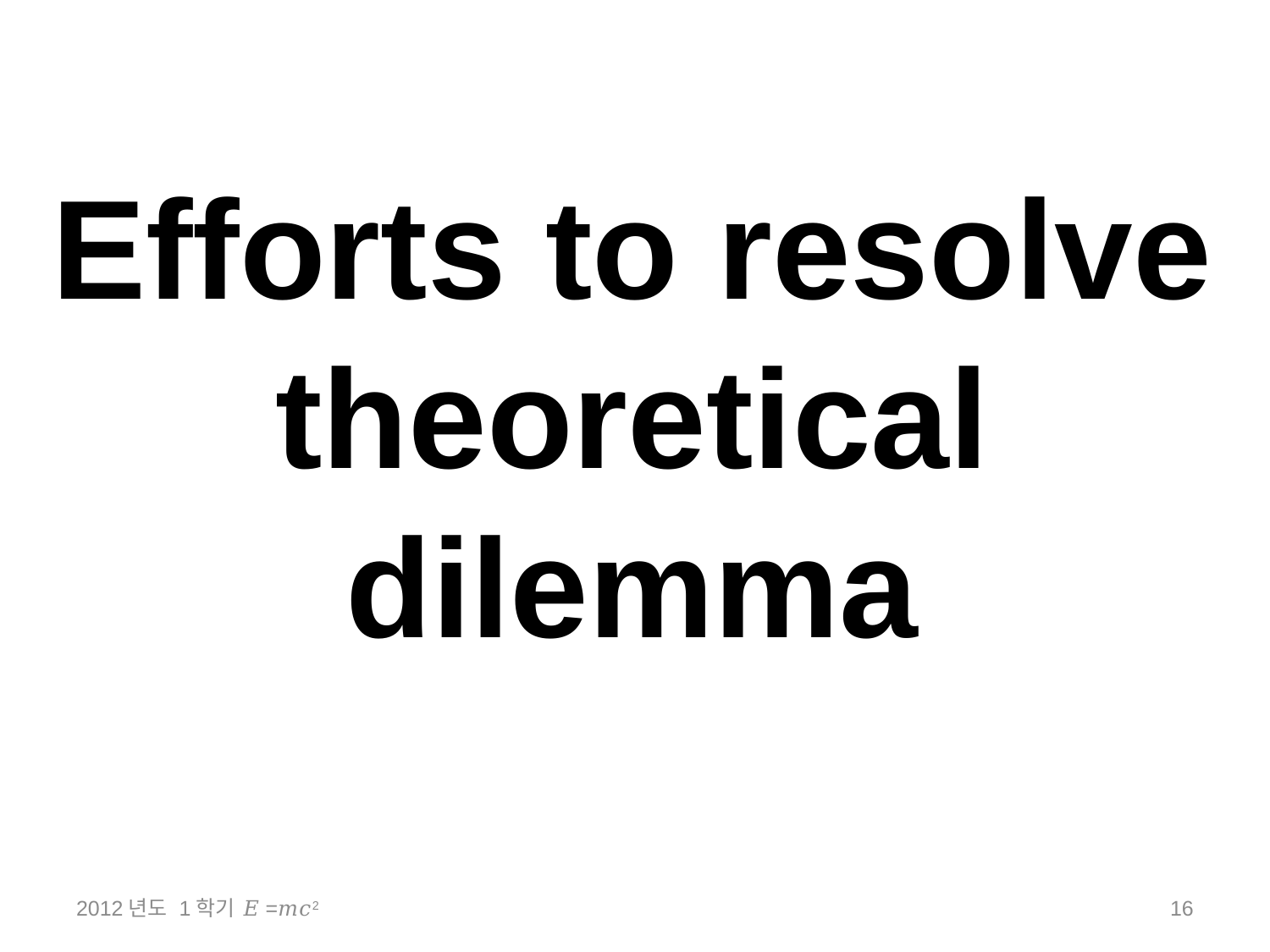

# Efforts to resolve theoretical dilemma
2012년도 1학기 𝐸=𝑚𝑐2
16